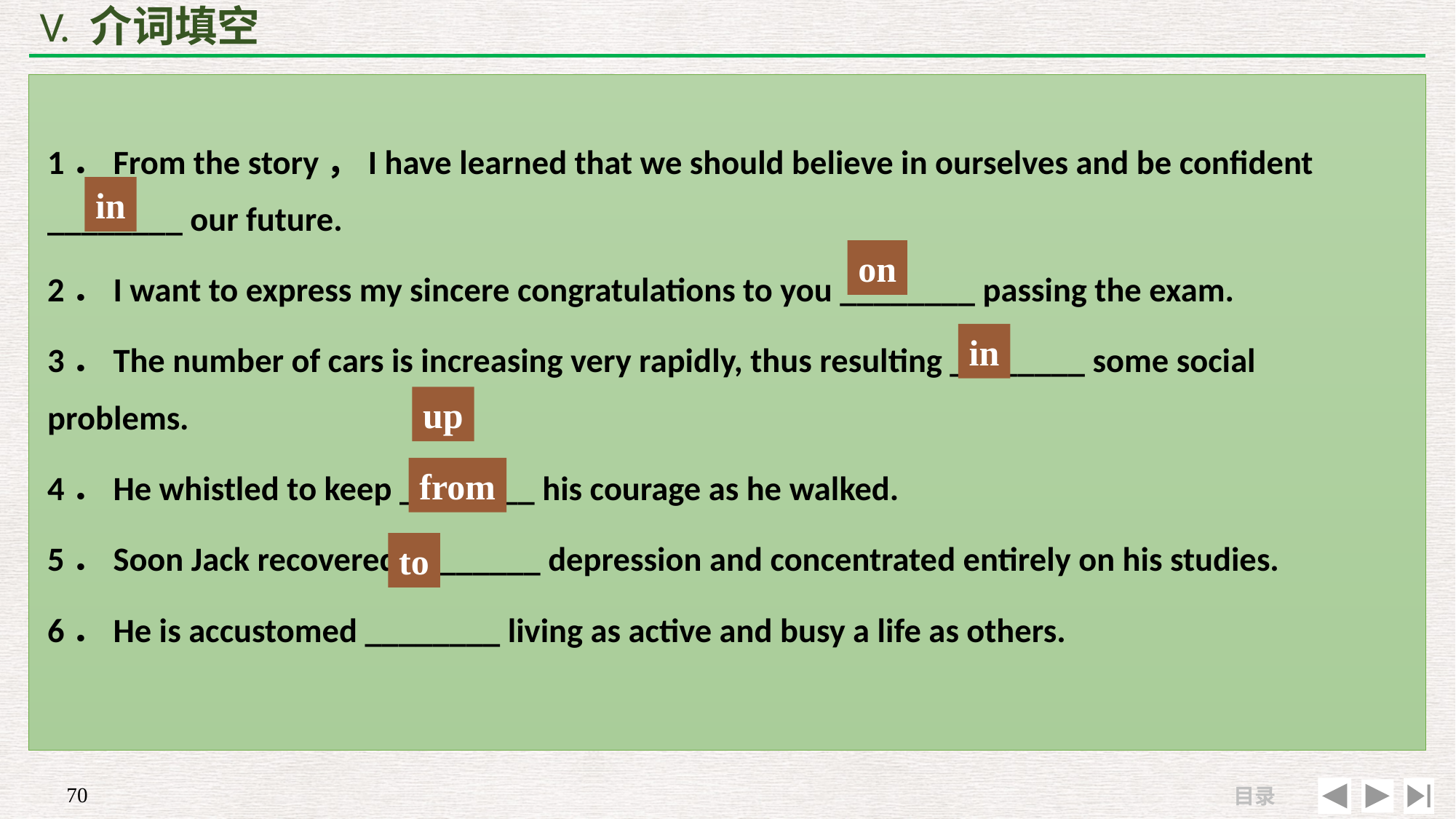

# V. 介词填空

1．From the story，I have learned that we should believe in ourselves and be confident ________ our future.
2．I want to express my sincere congratulations to you ________ passing the exam.
3．The number of cars is increasing very rapidly, thus resulting ________ some social problems.
4．He whistled to keep ________ his courage as he walked.
5．Soon Jack recovered ________ depression and concentrated entirely on his studies.
6．He is accustomed ________ living as active and busy a life as others.
in
on
in
up
from
to